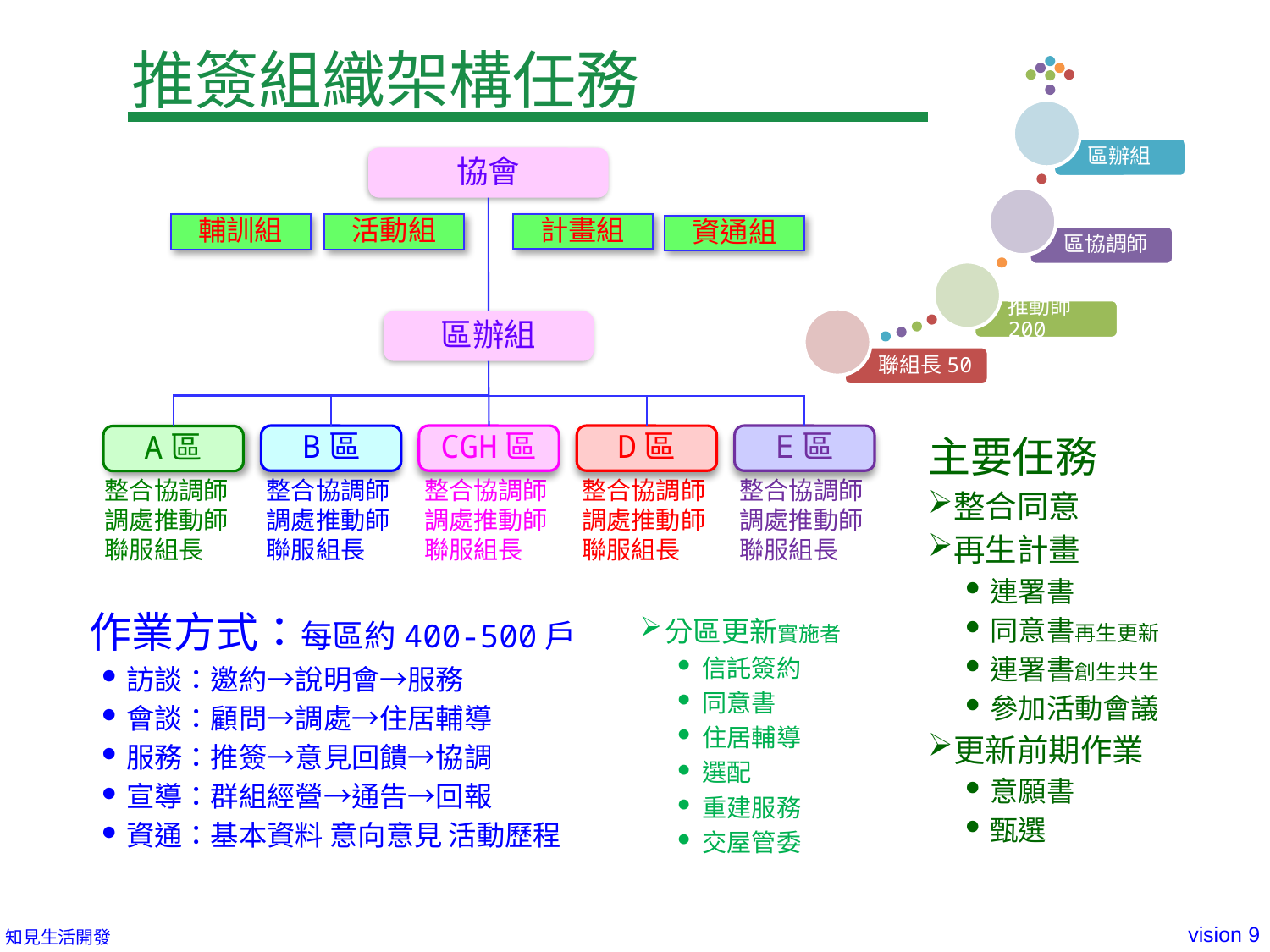

# 推簽組織架構任務
聯組長50
推動師200
區協調師
區辦組
協會
計畫組
活動組
輔訓組
資通組
區辦組
B區
CGH區
D區
E區
A區
主要任務
整合同意
再生計畫
連署書
同意書再生更新
連署書創生共生
參加活動會議
更新前期作業
意願書
甄選
整合協調師
調處推動師
聯服組長
整合協調師
調處推動師
聯服組長
整合協調師
調處推動師
聯服組長
整合協調師
調處推動師
聯服組長
整合協調師
調處推動師
聯服組長
作業方式：每區約400-500戶
訪談：邀約→說明會→服務
會談：顧問→調處→住居輔導
服務：推簽→意見回饋→協調
宣導：群組經營→通告→回報
資通：基本資料 意向意見 活動歷程
分區更新實施者
信託簽約
同意書
住居輔導
選配
重建服務
交屋管委